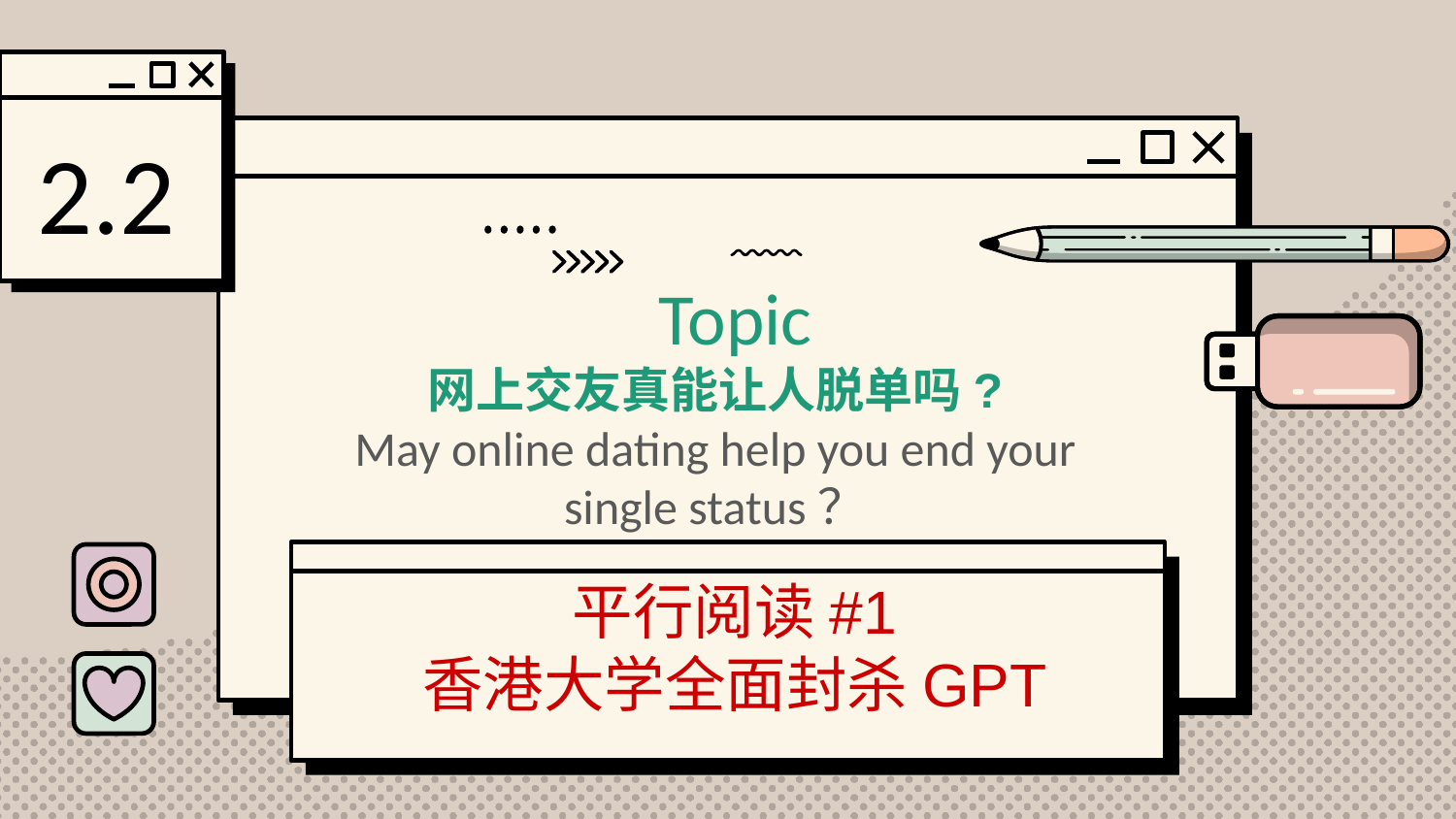

2.2

# Topic
网上交友真能让人脱单吗?
May online dating help you end your single status？

平行阅读#1
香港大学全面封杀GPT